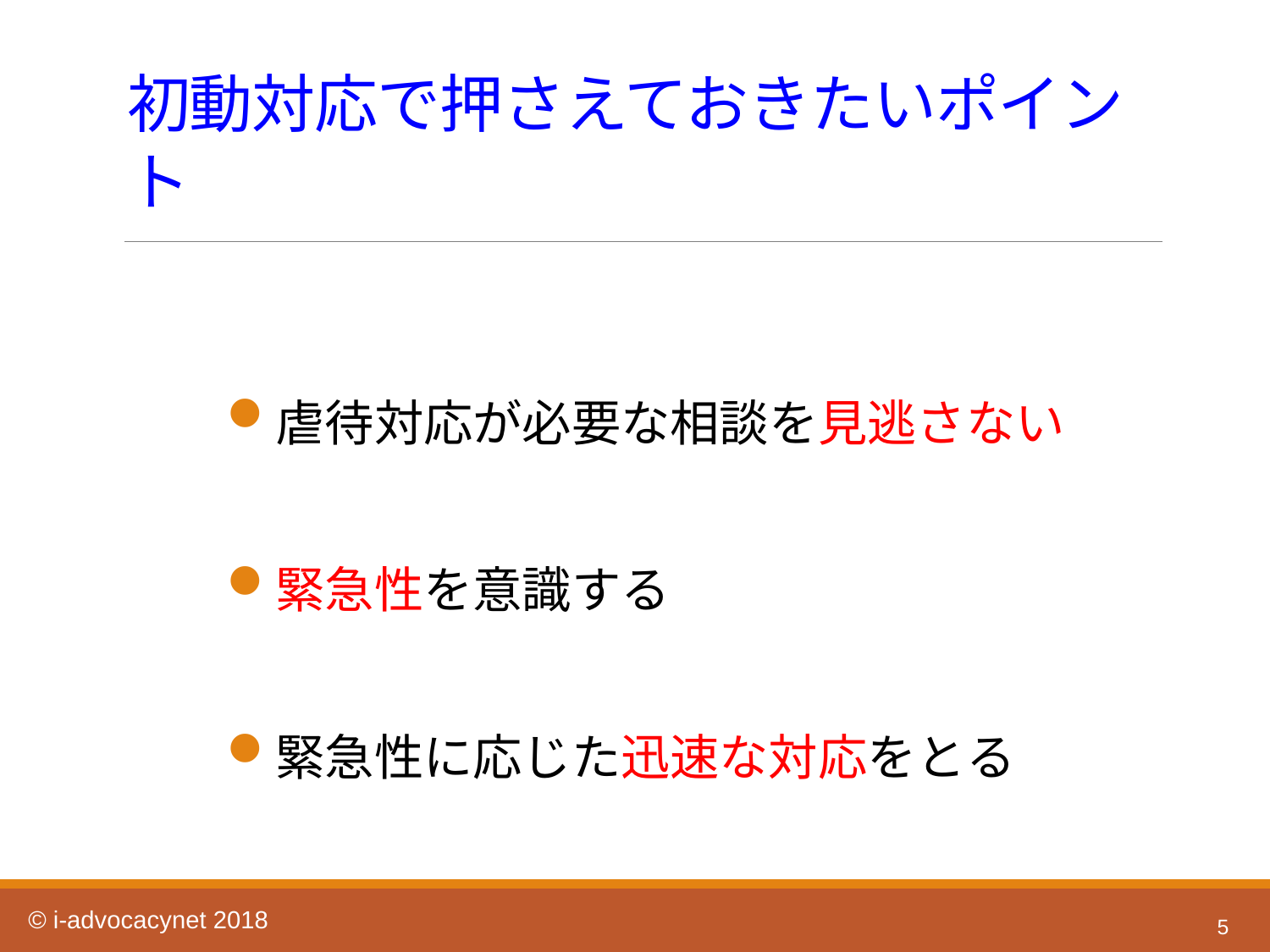

# 初動対応で押さえておきたいポイント
虐待対応が必要な相談を見逃さない
緊急性を意識する
緊急性に応じた迅速な対応をとる

5